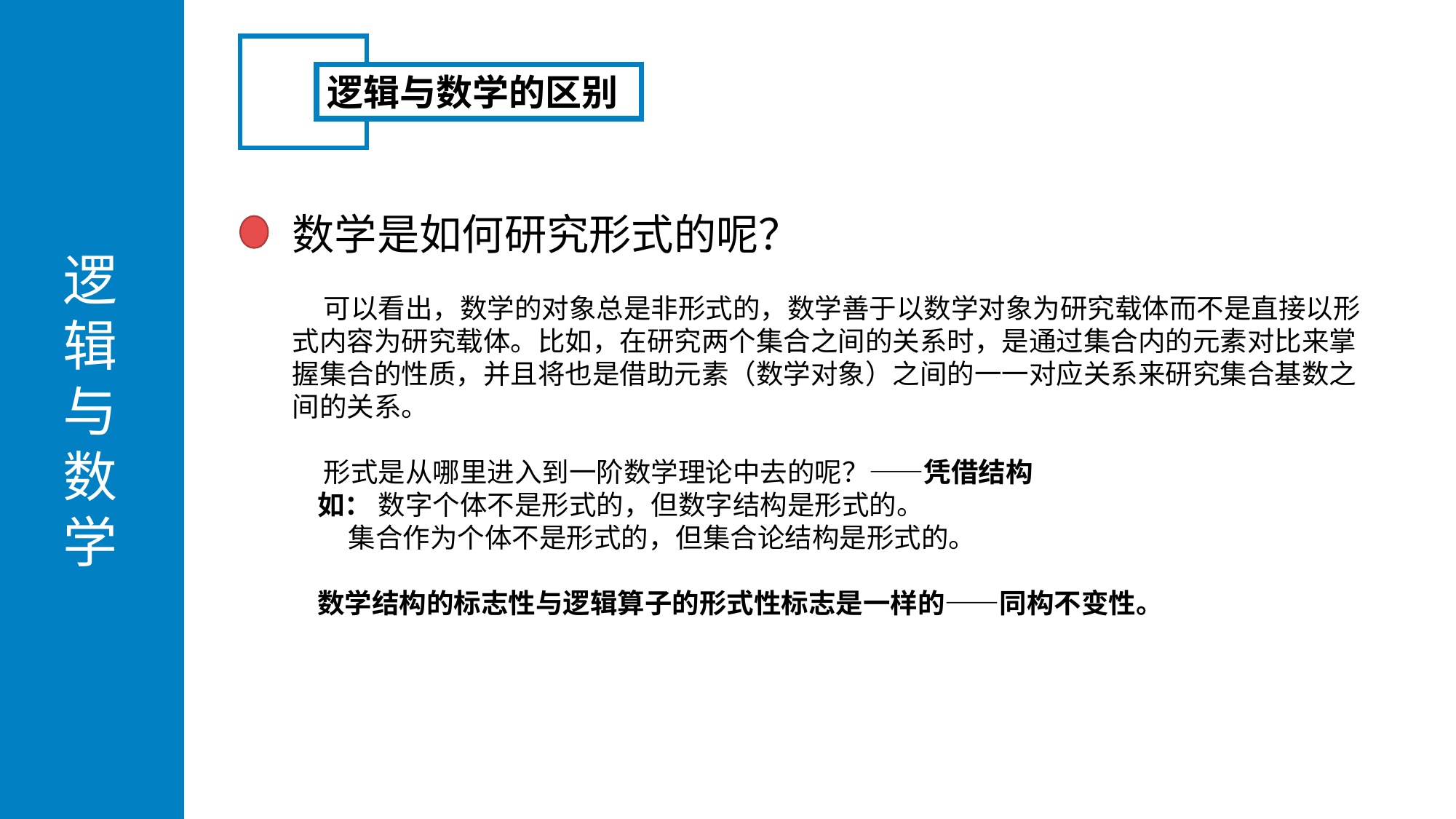

逻
辑
与
数
学

逻辑与数学的区别
数学是如何研究形式的呢？

    可以看出，数学的对象总是非形式的，数学善于以数学对象为研究载体而不是直接以形式内容为研究载体。比如，在研究两个集合之间的关系时，是通过集合内的元素对比来掌握集合的性质，并且将也是借助元素（数学对象）之间的一一对应关系来研究集合基数之间的关系。

    形式是从哪里进入到一阶数学理论中去的呢？——凭借结构
   如： 数字个体不是形式的，但数字结构是形式的。
        集合作为个体不是形式的，但集合论结构是形式的。

   数学结构的标志性与逻辑算子的形式性标志是一样的——同构不变性。